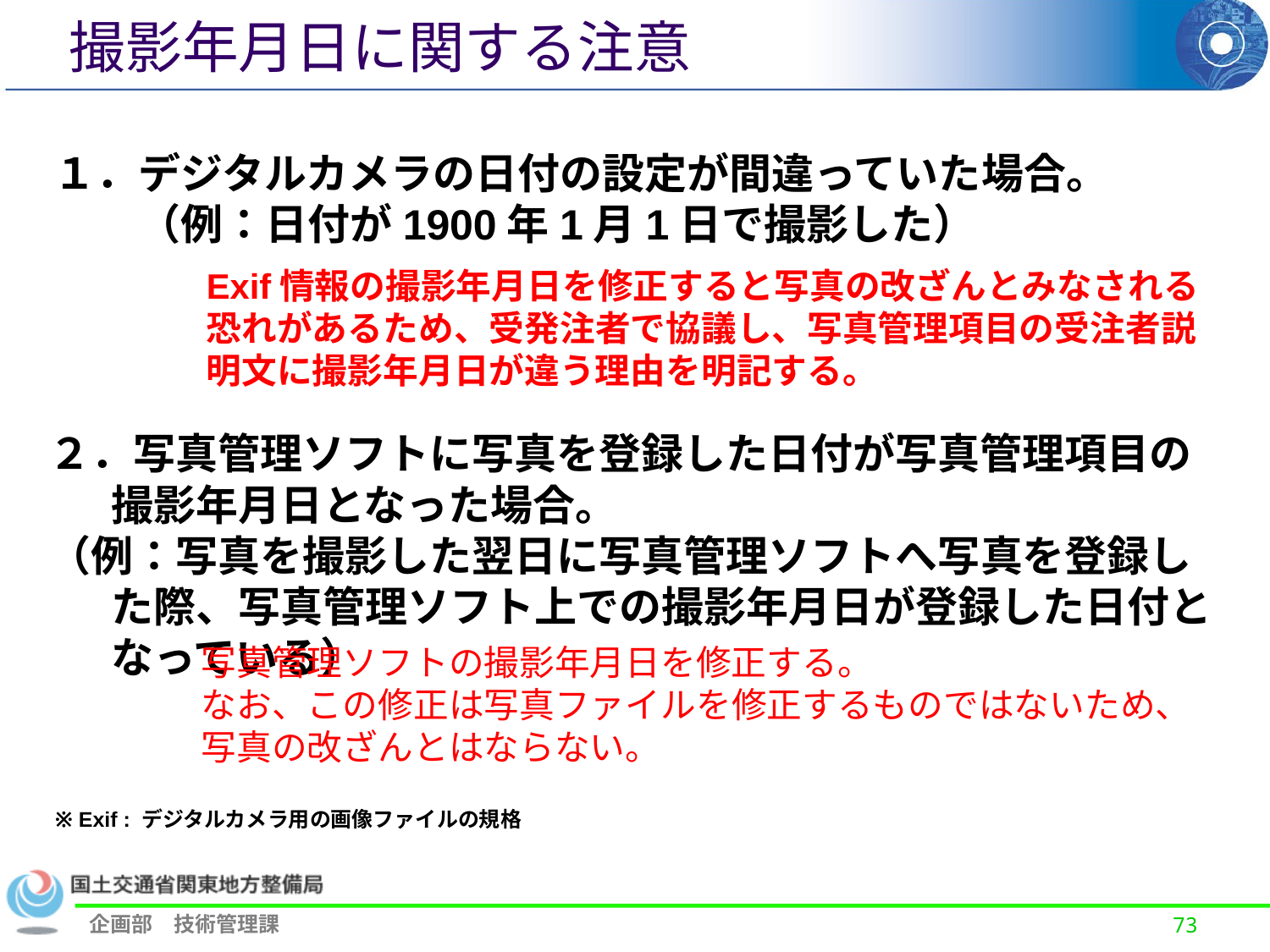

撮影年月日に関する注意
１．デジタルカメラの日付の設定が間違っていた場合。
　　（例：日付が1900年1月1日で撮影した）
Exif情報の撮影年月日を修正すると写真の改ざんとみなされる恐れがあるため、受発注者で協議し、写真管理項目の受注者説明文に撮影年月日が違う理由を明記する。
２．写真管理ソフトに写真を登録した日付が写真管理項目の撮影年月日となった場合。
（例：写真を撮影した翌日に写真管理ソフトへ写真を登録した際、写真管理ソフト上での撮影年月日が登録した日付となっている）
写真管理ソフトの撮影年月日を修正する。
なお、この修正は写真ファイルを修正するものではないため、写真の改ざんとはならない。
※ Exif : デジタルカメラ用の画像ファイルの規格